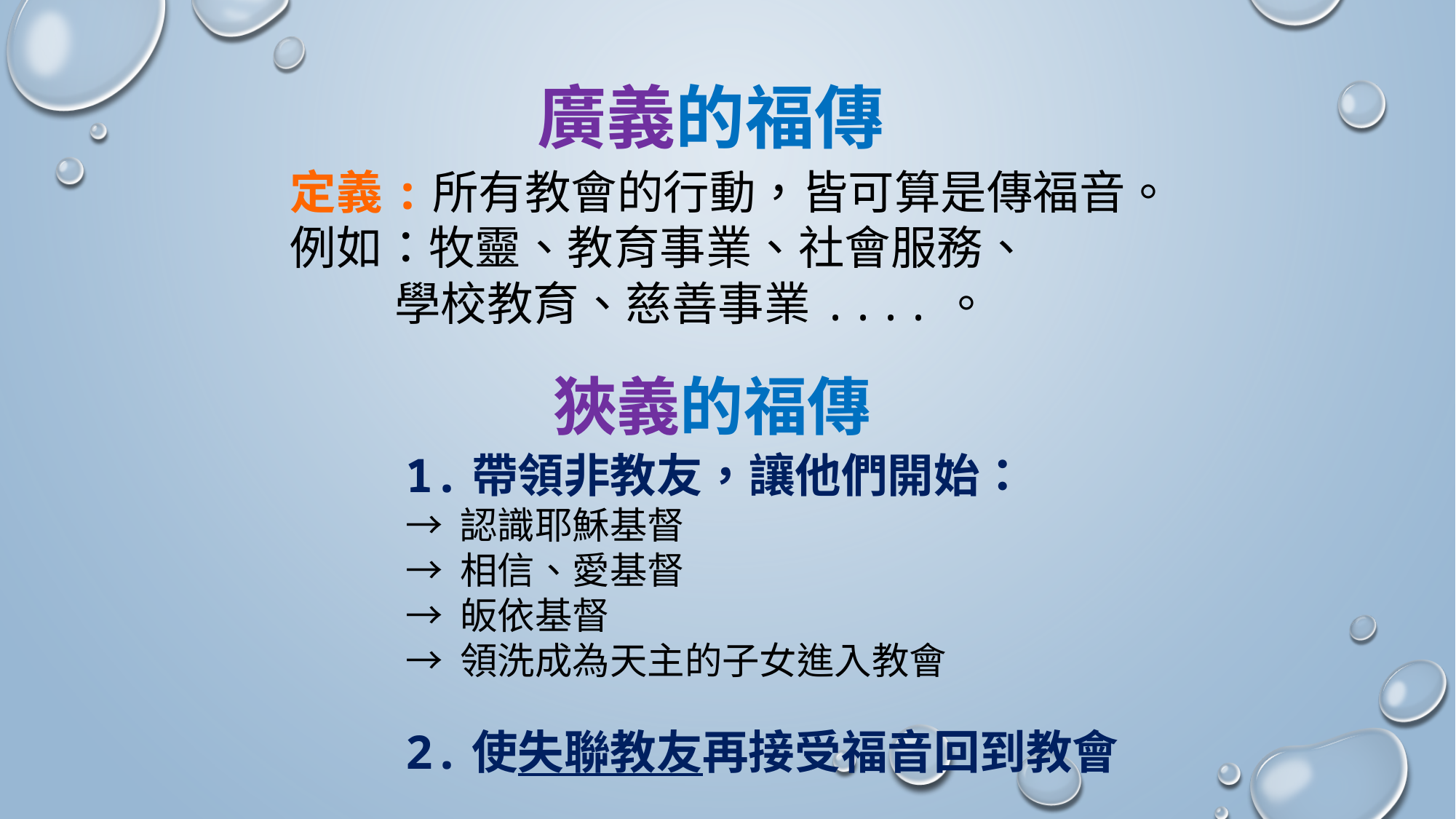

廣義的福傳
定義:所有教會的行動，皆可算是傳福音。
例如：牧靈、教育事業、社會服務、
         學校教育、慈善事業....。
狹義的福傳

1.帶領非教友，讓他們開始：
→ 認識耶穌基督
→ 相信、愛基督
→ 皈依基督
→ 領洗成為天主的子女進入教會

2.使失聯教友再接受福音回到教會